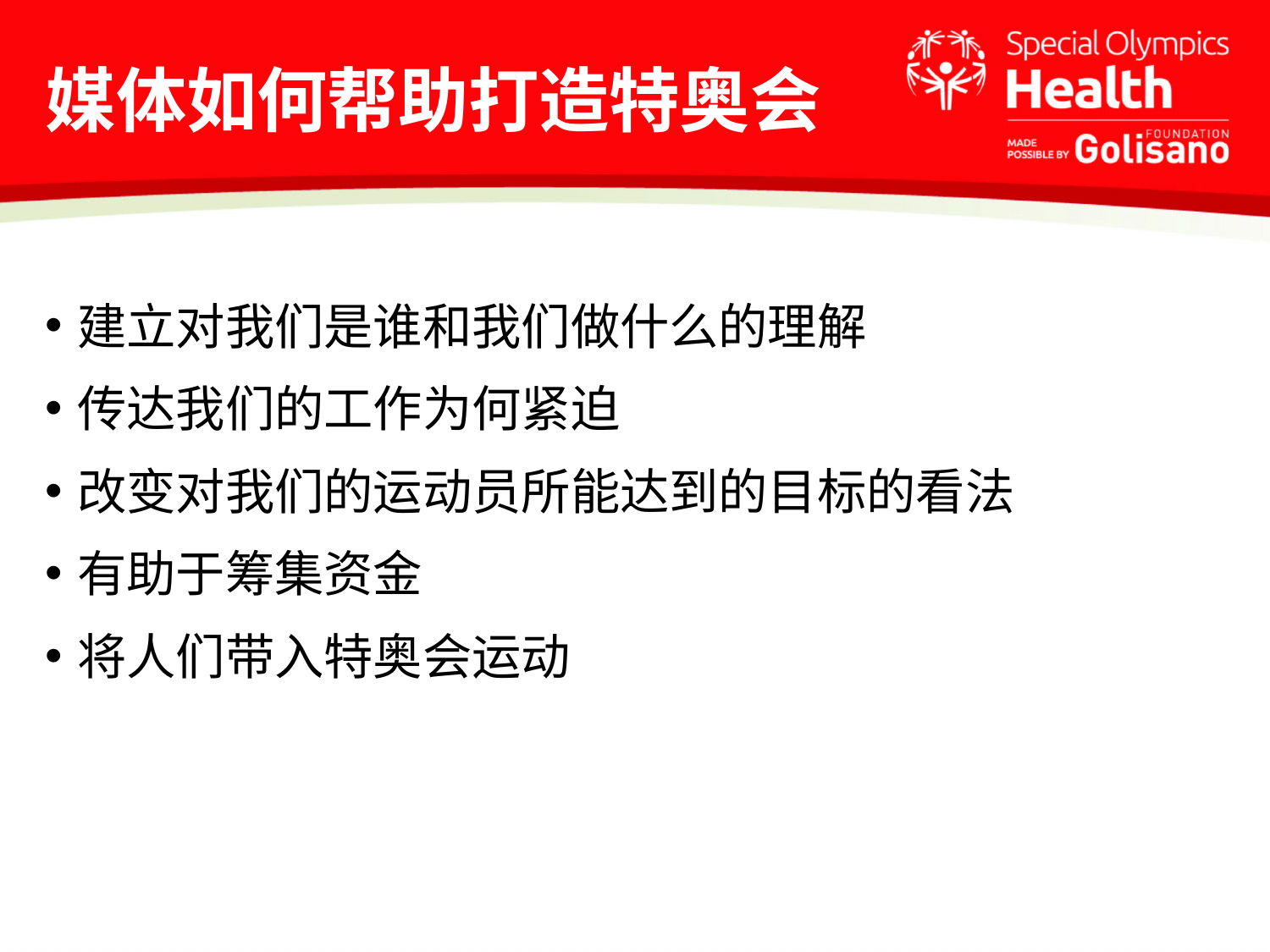

# 媒体如何帮助打造特奥会

记者们正在报道一个以上的项目
不仅要负责发布故事，还要整天发推特，写博客，拍视频
我们生活在一个24小时的新闻环境中
竞争激烈的内容

建立对我们是谁和我们做什么的理解
传达我们的工作为何紧迫
改变对我们的运动员所能达到的目标的看法
有助于筹集资金
将人们带入特奥会运动